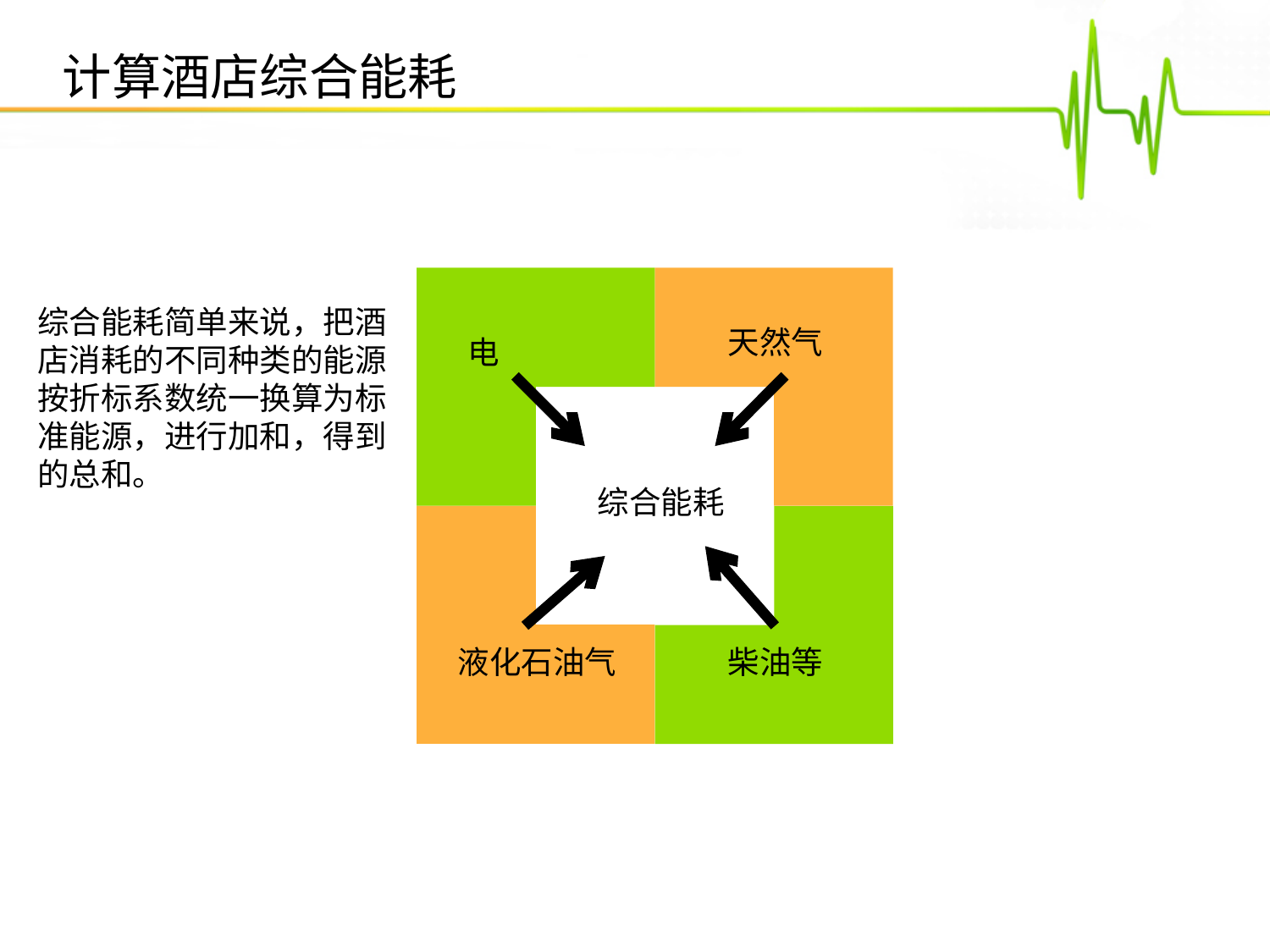

计算酒店综合能耗

点击添加文本
综合能耗简单来说，把酒店消耗的不同种类的能源按折标系数统一换算为标准能源，进行加和，得到的总和。
天然气
电

点击添加文本
综合能耗

点击添加文本
液化石油气
柴油等
点击添加文本